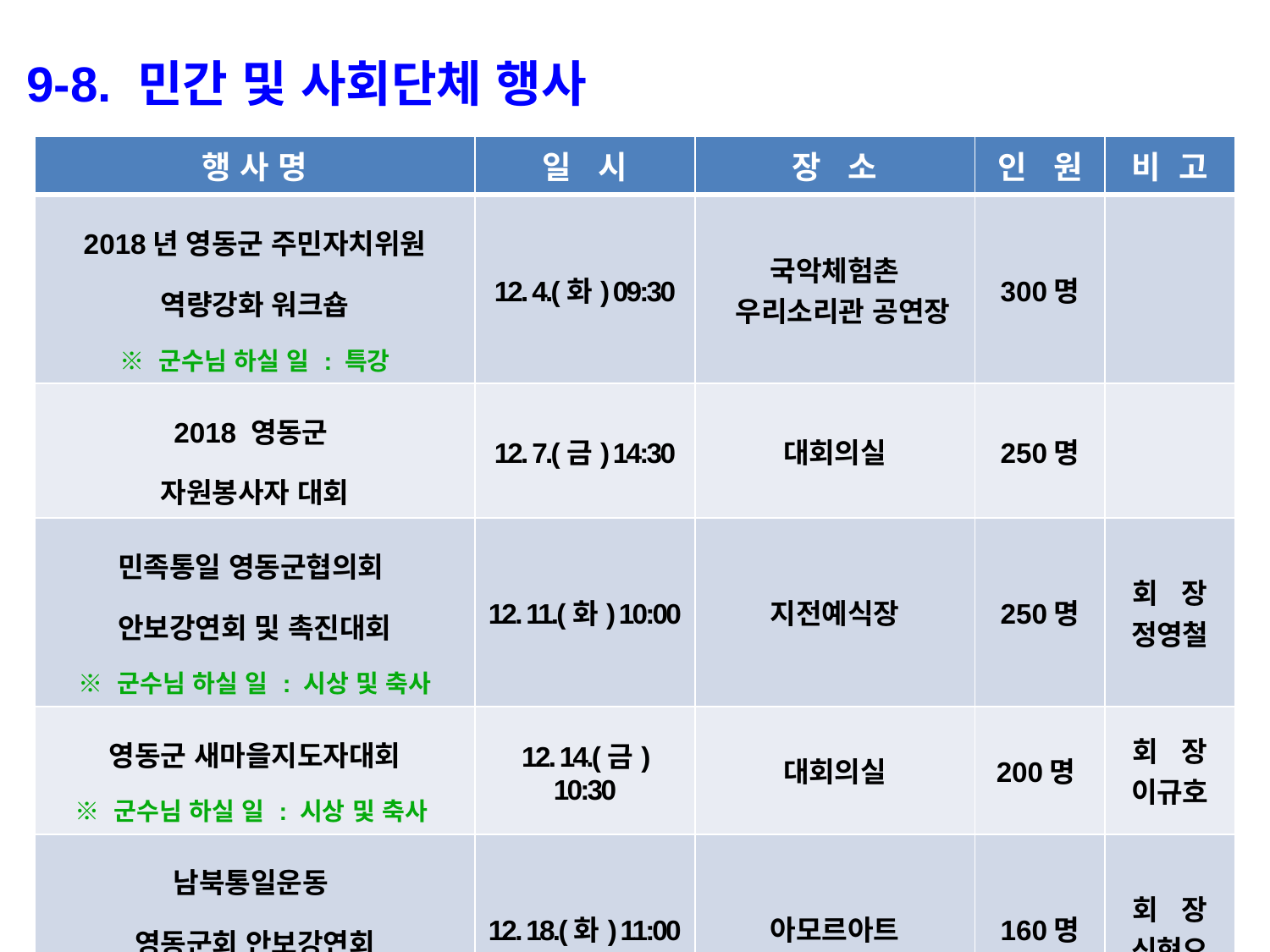

9-8. 민간 및 사회단체 행사
| 행 사 명 | 일 시 | 장 소 | 인 원 | 비 고 |
| --- | --- | --- | --- | --- |
| 2018년 영동군 주민자치위원 역량강화 워크숍 ※ 군수님 하실 일 : 특강 | 12. 4.(화) 09:30 | 국악체험촌 우리소리관 공연장 | 300명 |  |
| 2018 영동군 자원봉사자 대회 | 12. 7.(금) 14:30 | 대회의실 | 250명 |  |
| 민족통일 영동군협의회 안보강연회 및 촉진대회 ※ 군수님 하실 일 : 시상 및 축사 | 12. 11.(화) 10:00 | 지전예식장 | 250명 | 회 장 정영철 |
| 영동군 새마을지도자대회 ※ 군수님 하실 일 : 시상 및 축사 | 12. 14.(금) 10:30 | 대회의실 | 200명 | 회 장 이규호 |
| 남북통일운동 영동군회 안보강연회 ※ 군수님 하실 일 : 시상 및 축사 | 12. 18.(화) 11:00 | 아모르아트 | 160명 | 회 장 신현오 |